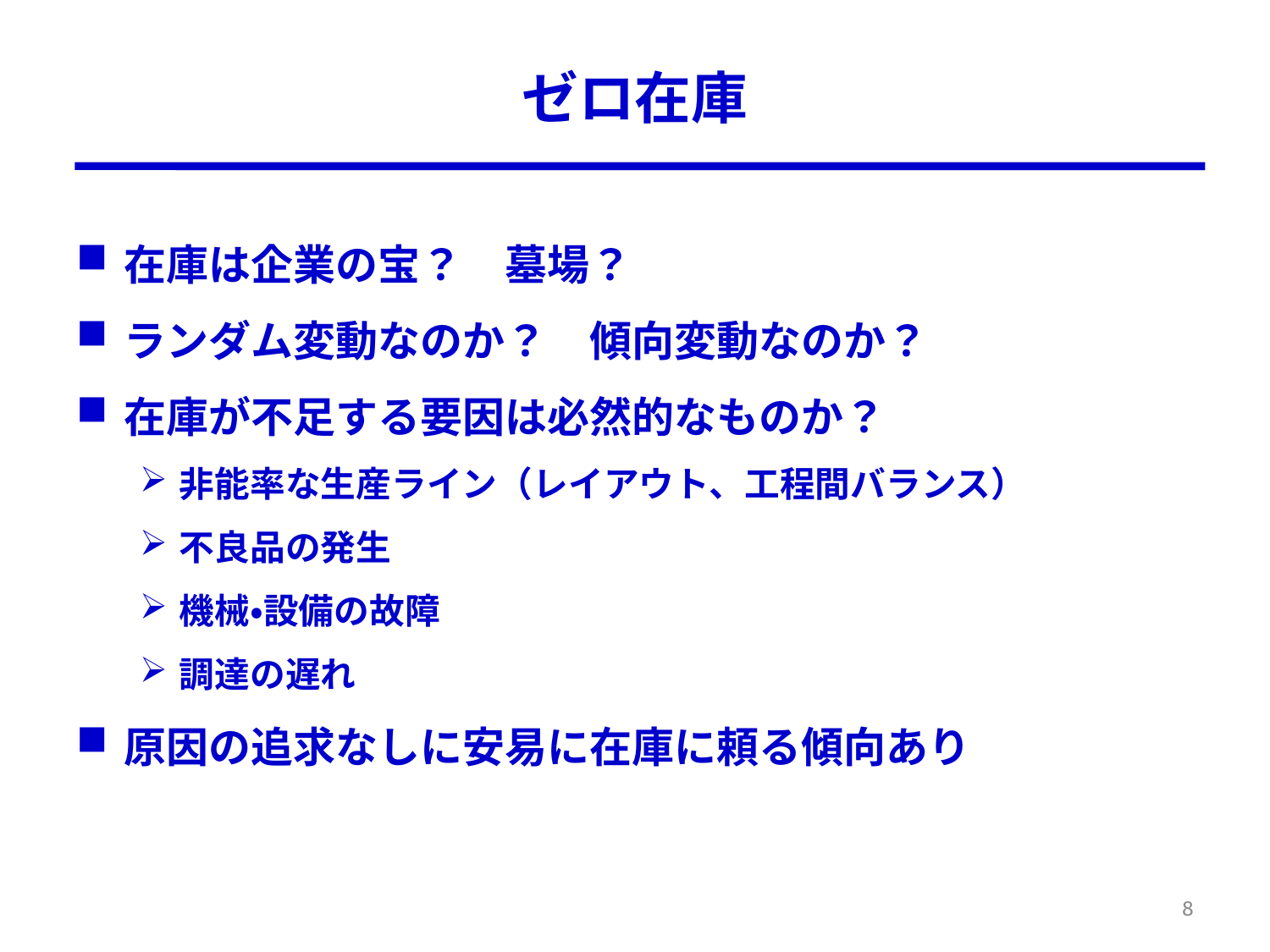

# ゼロ在庫
在庫は企業の宝？　墓場？
ランダム変動なのか？　傾向変動なのか？
在庫が不足する要因は必然的なものか？
非能率な生産ライン（レイアウト、工程間バランス）
不良品の発生
機械・設備の故障
調達の遅れ
原因の追求なしに安易に在庫に頼る傾向あり

8